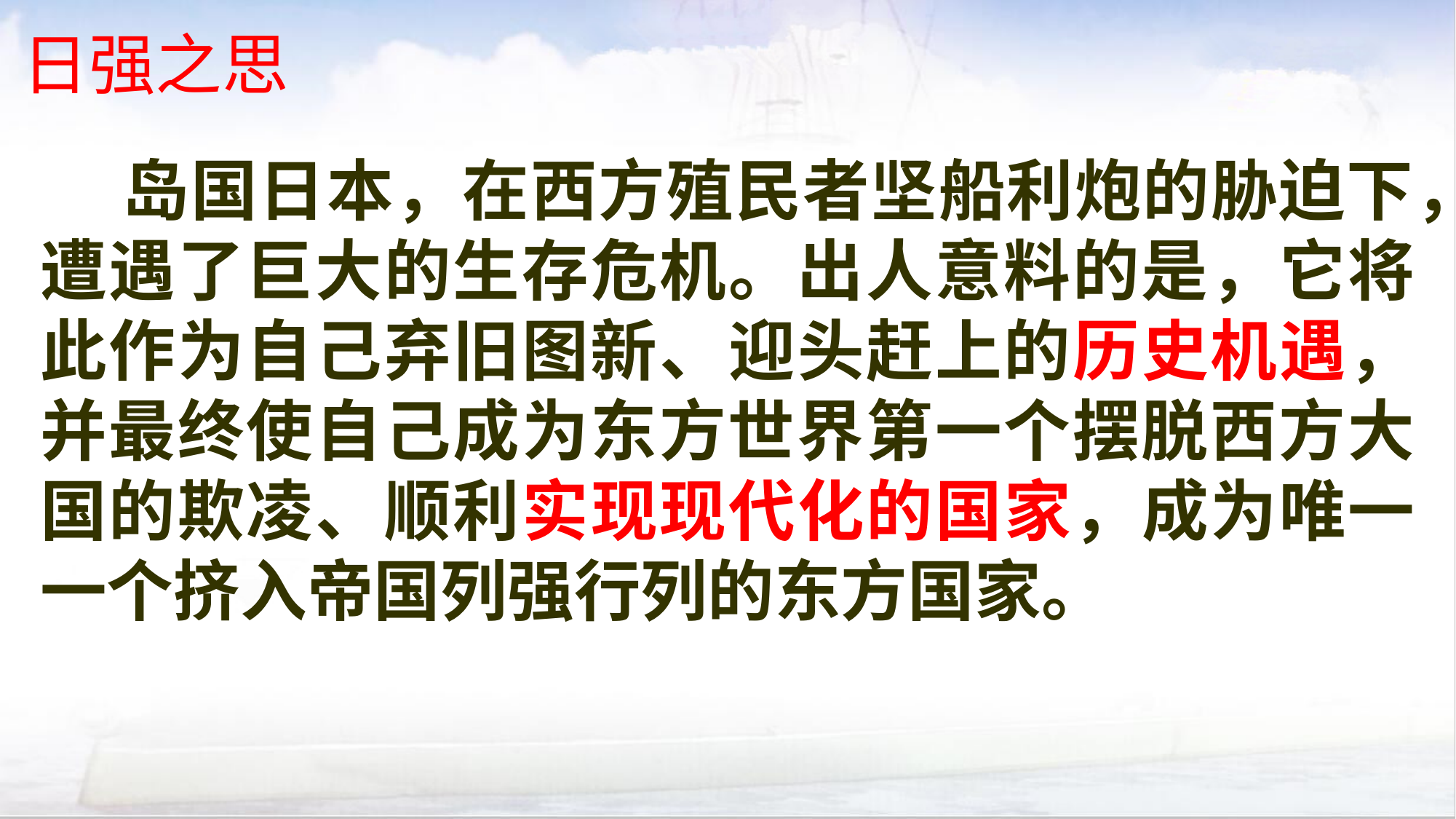

日强之思
    岛国日本，在西方殖民者坚船利炮的胁迫下，遭遇了巨大的生存危机。出人意料的是，它将此作为自己弃旧图新、迎头赶上的历史机遇，并最终使自己成为东方世界第一个摆脱西方大国的欺凌、顺利实现现代化的国家，成为唯一一个挤入帝国列强行列的东方国家。